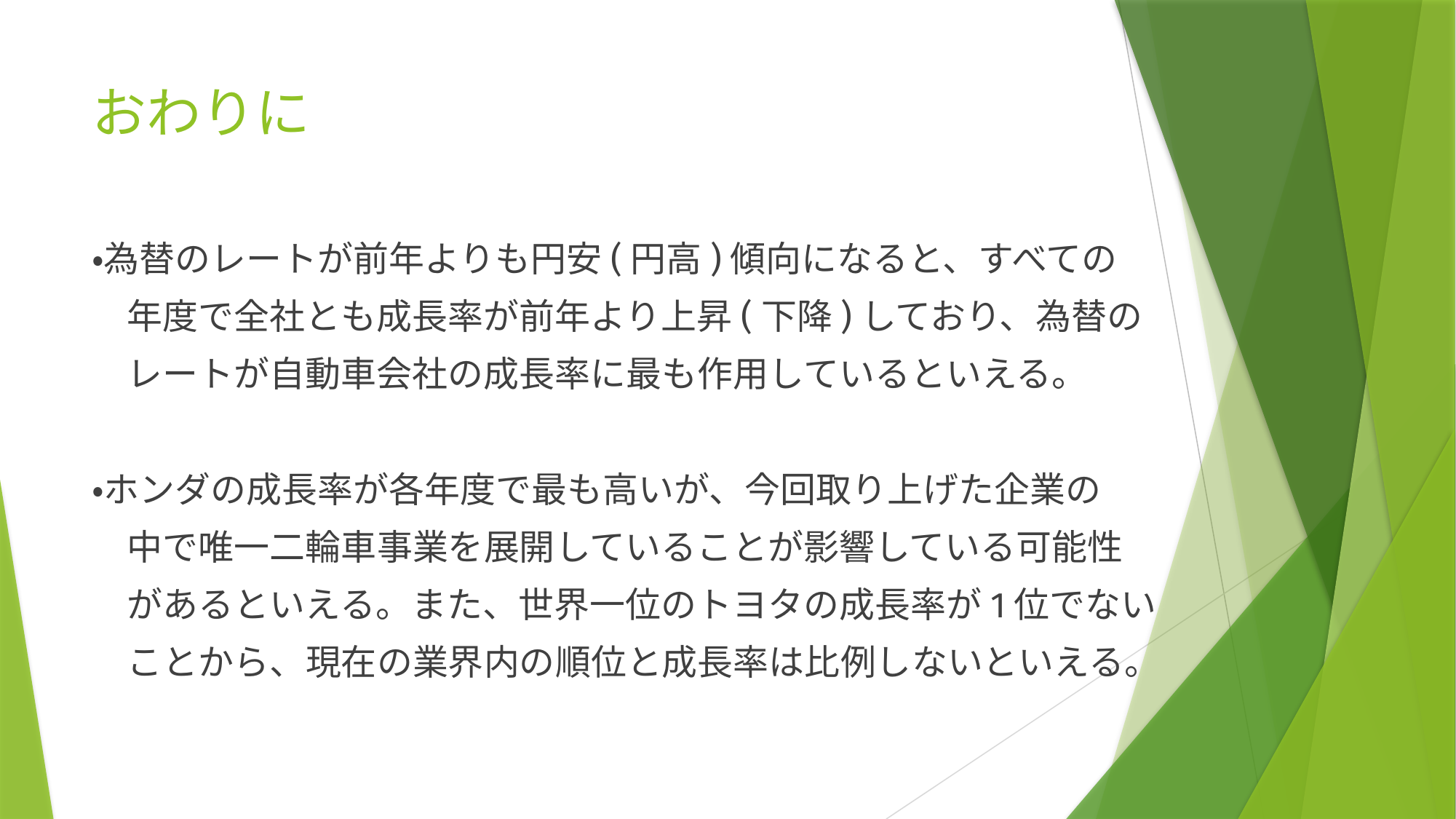

# おわりに
・為替のレートが前年よりも円安(円高)傾向になると、すべての
　年度で全社とも成長率が前年より上昇(下降)しており、為替の
　レートが自動車会社の成長率に最も作用しているといえる。

・ホンダの成長率が各年度で最も高いが、今回取り上げた企業の
　中で唯一二輪車事業を展開していることが影響している可能性
　があるといえる。また、世界一位のトヨタの成長率が1位でない
　ことから、現在の業界内の順位と成長率は比例しないといえる。